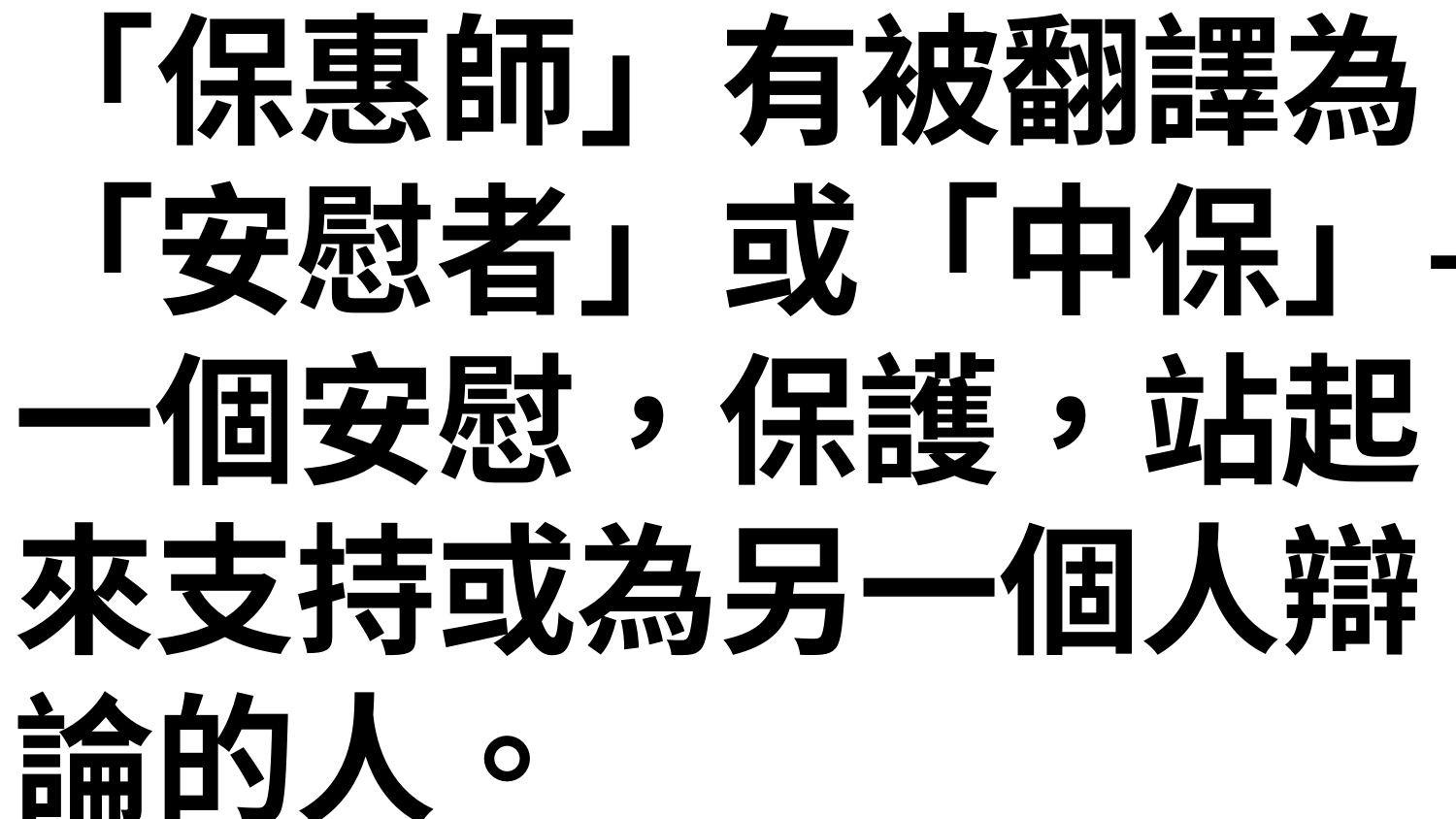

「保惠師」有被翻譯為「安慰者」或「中保」– 一個安慰，保護，站起來支持或為另一個人辯論的人。